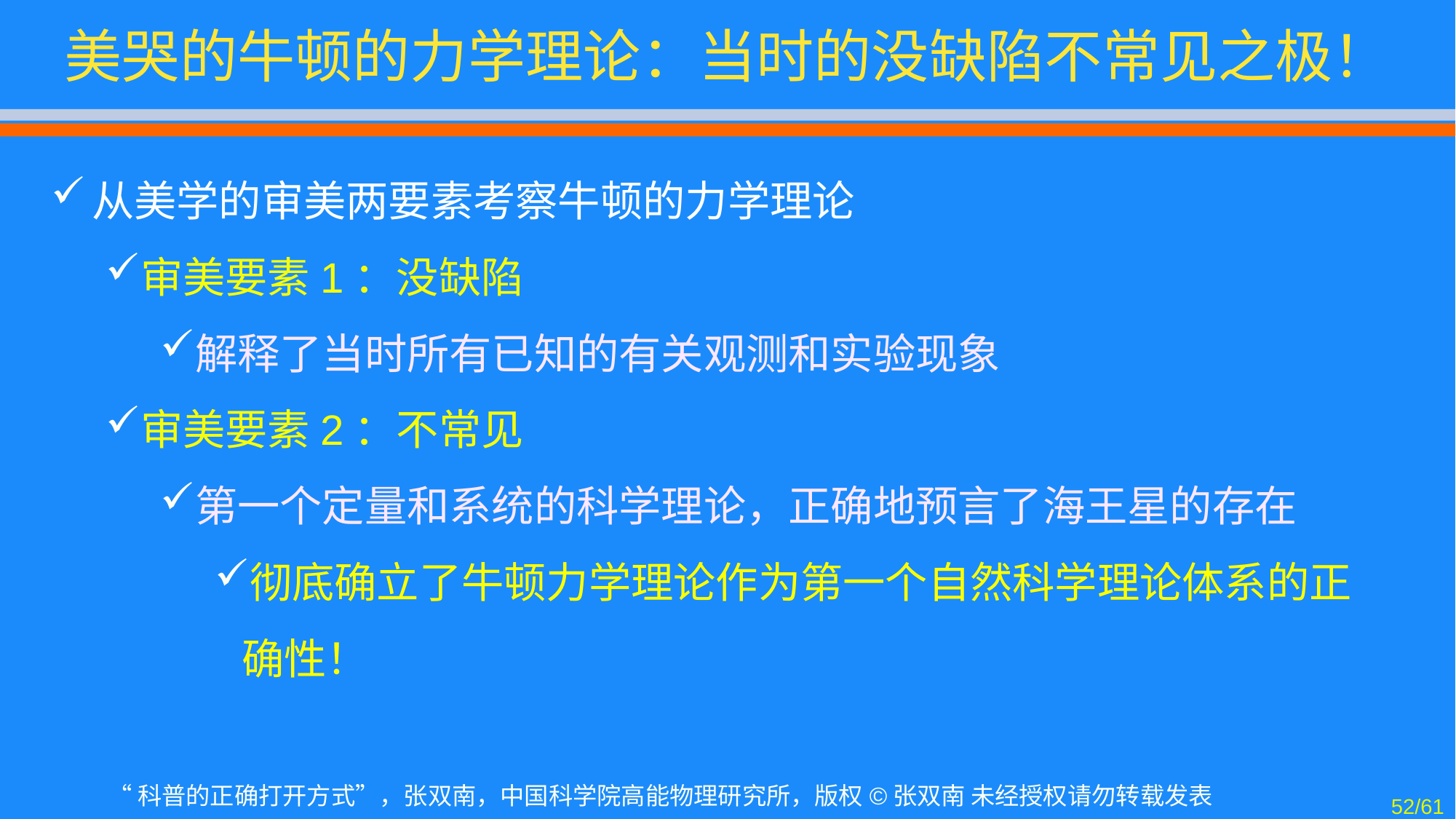

# 美哭的牛顿的力学理论：当时的没缺陷不常见之极！
从美学的审美两要素考察牛顿的力学理论
审美要素1：没缺陷
解释了当时所有已知的有关观测和实验现象
审美要素2：不常见
第一个定量和系统的科学理论，正确地预言了海王星的存在
彻底确立了牛顿力学理论作为第一个自然科学理论体系的正确性！
52/61